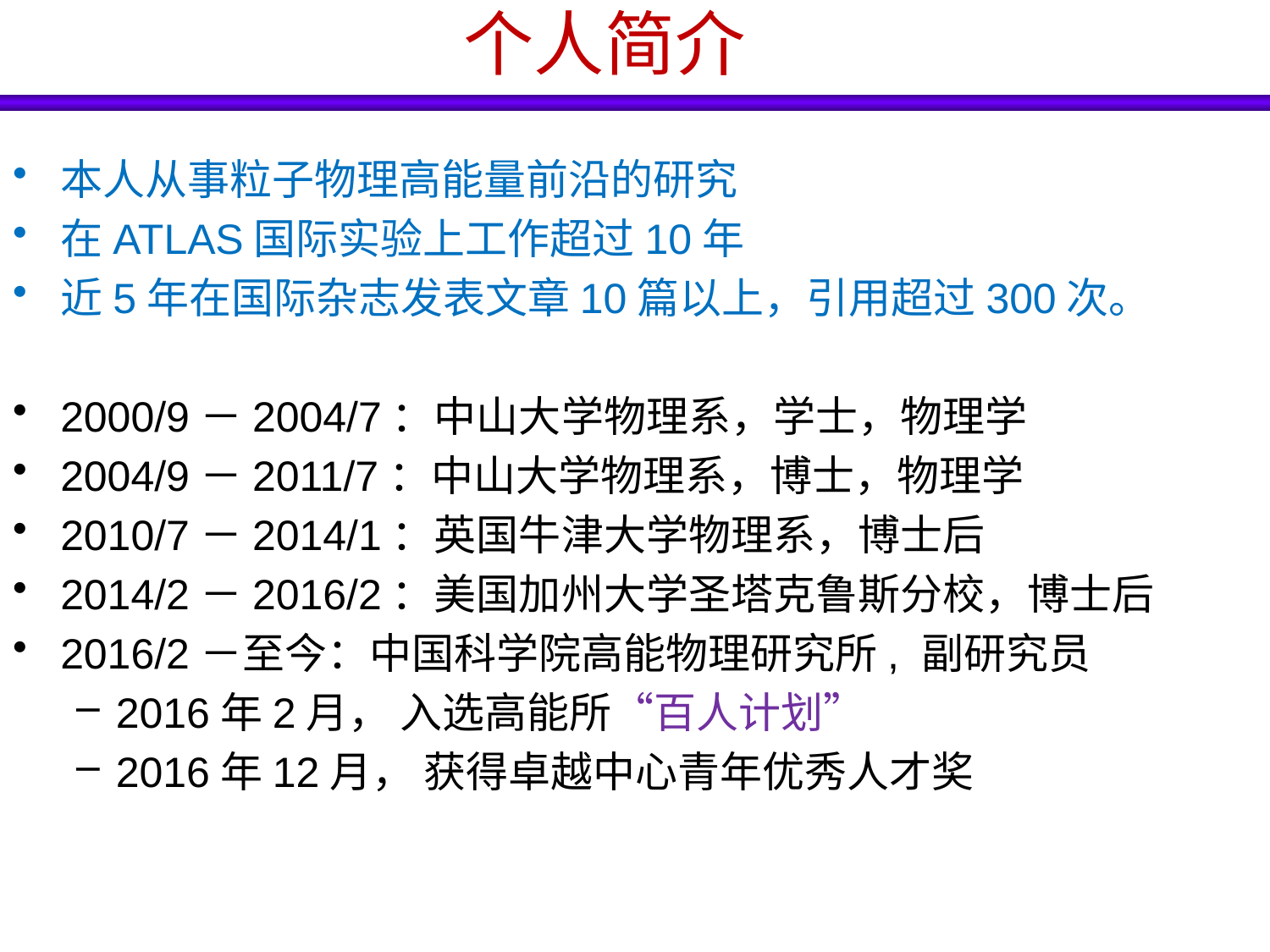

# 个人简介
本人从事粒子物理高能量前沿的研究
在ATLAS国际实验上工作超过10年
近5年在国际杂志发表文章10篇以上，引用超过300次。

2000/9－2004/7：中山大学物理系，学士，物理学
2004/9－2011/7：中山大学物理系，博士，物理学
2010/7－2014/1：英国牛津大学物理系，博士后
2014/2－2016/2：美国加州大学圣塔克鲁斯分校，博士后
2016/2－至今：中国科学院高能物理研究所, 副研究员
2016年2月， 入选⾼能所“百⼈计划”
2016年12月， 获得卓越中心青年优秀人才奖
2